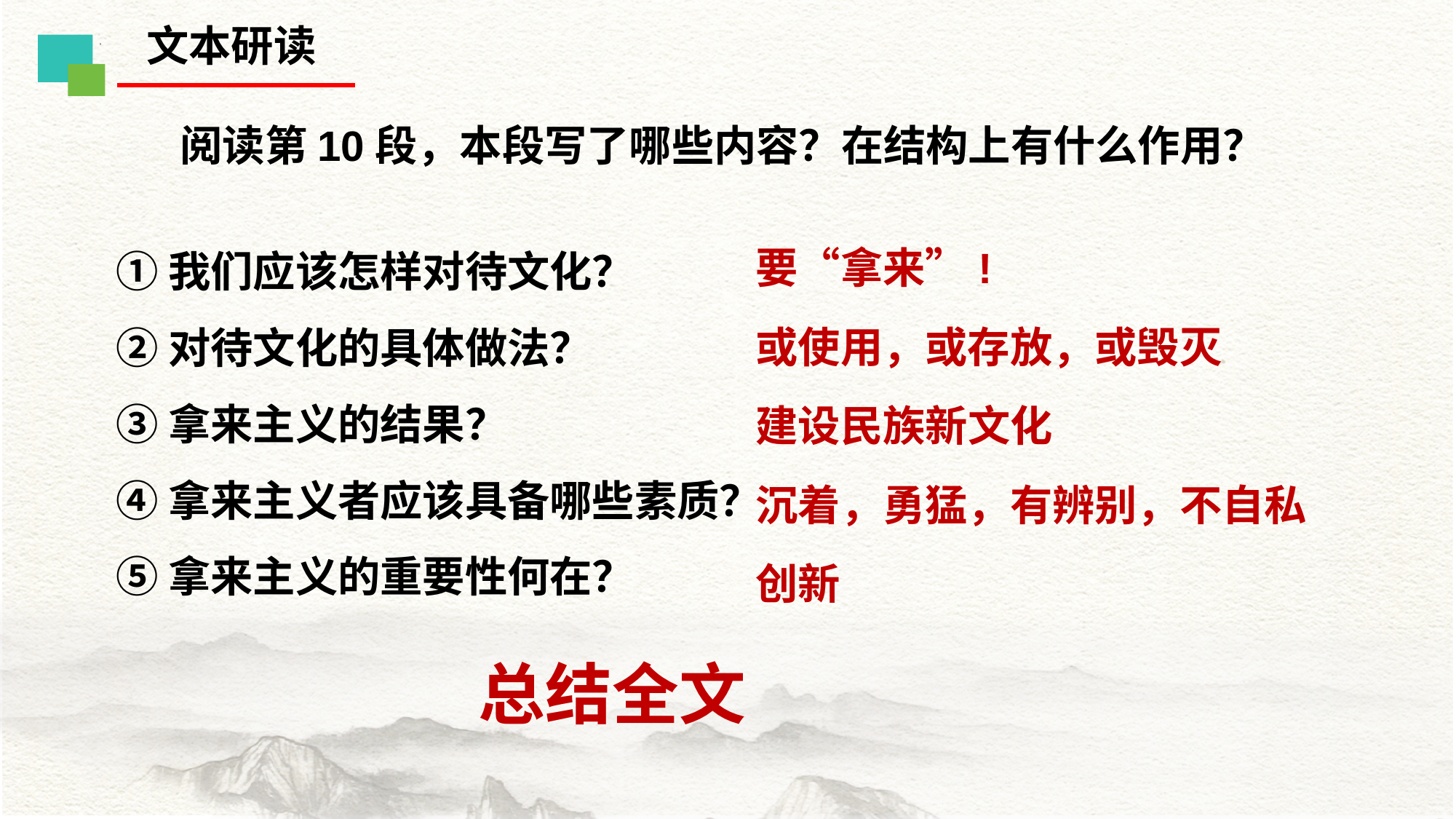

文本研读

阅读第10段，本段写了哪些内容？在结构上有什么作用？
①我们应该怎样对待文化？
②对待文化的具体做法？
③拿来主义的结果？
④拿来主义者应该具备哪些素质？
⑤拿来主义的重要性何在？
要“拿来”!
或使用，或存放，或毁灭
建设民族新文化
沉着，勇猛，有辨别，不自私
创新
总结全文